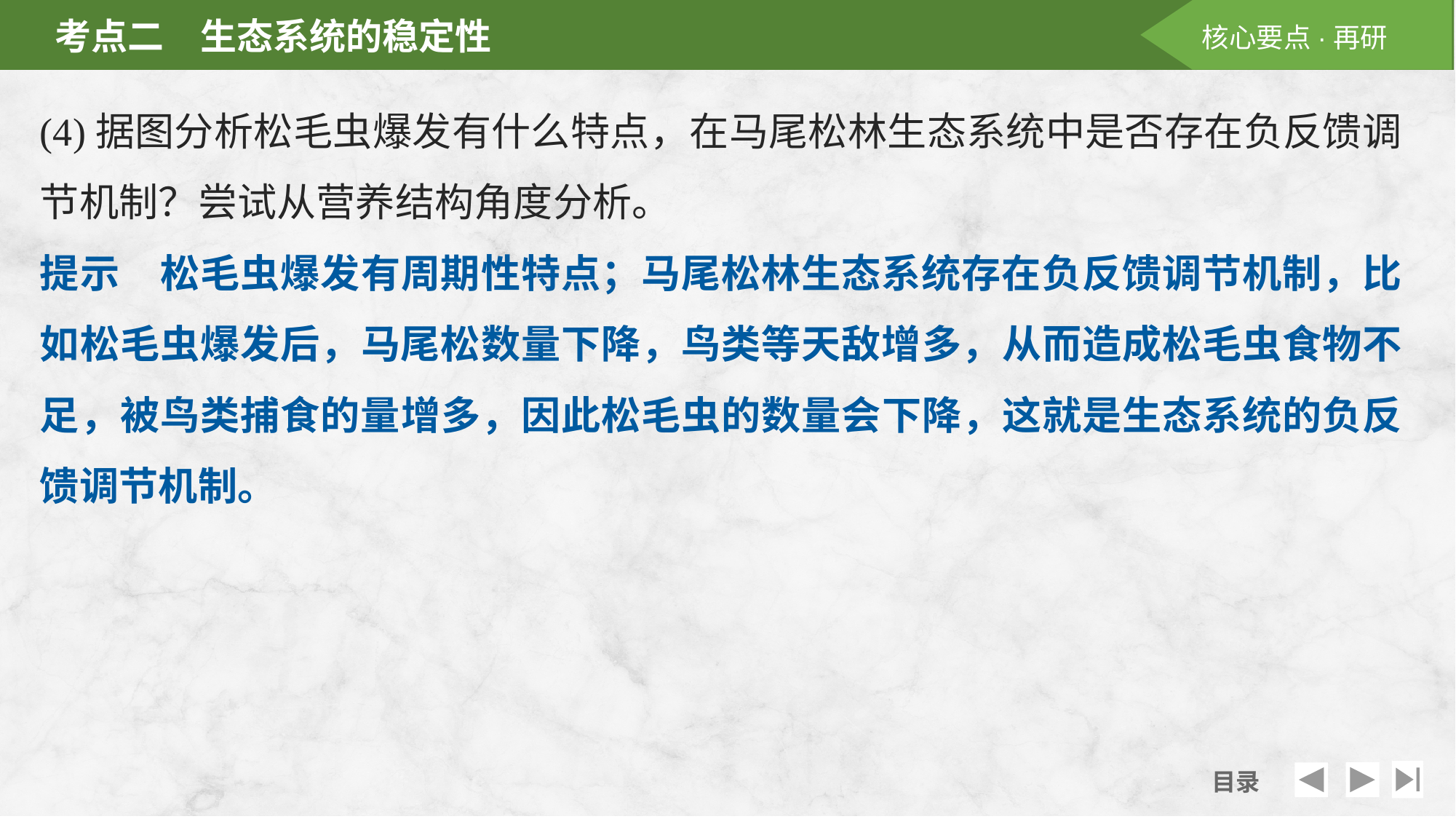

(4)据图分析松毛虫爆发有什么特点，在马尾松林生态系统中是否存在负反馈调节机制？尝试从营养结构角度分析。
提示　松毛虫爆发有周期性特点；马尾松林生态系统存在负反馈调节机制，比如松毛虫爆发后，马尾松数量下降，鸟类等天敌增多，从而造成松毛虫食物不足，被鸟类捕食的量增多，因此松毛虫的数量会下降，这就是生态系统的负反馈调节机制。